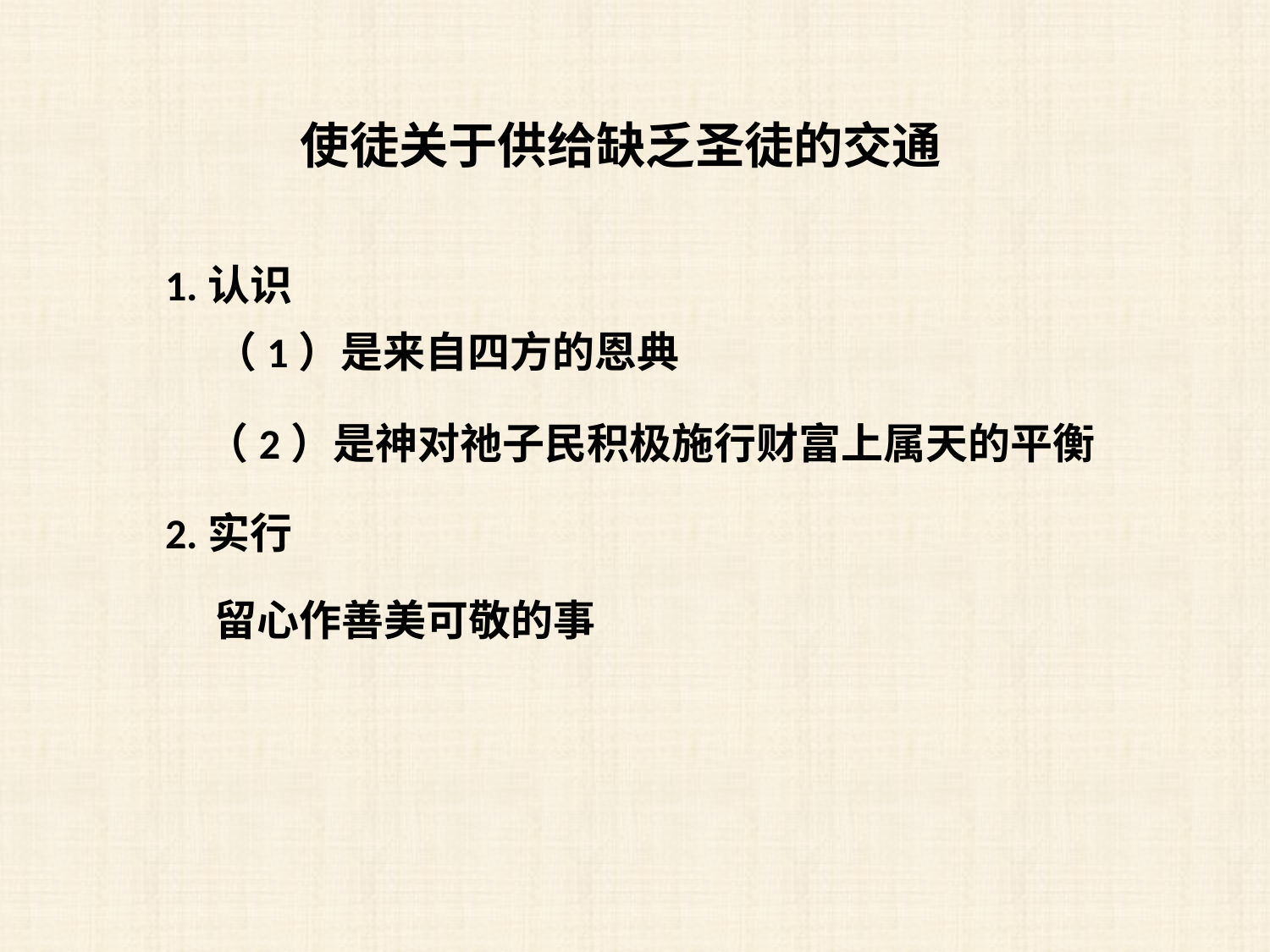

使徒关于供给缺乏圣徒的交通
1.认识
（1）是来自四方的恩典
（2）是神对祂子民积极施行财富上属天的平衡
2.实行
留心作善美可敬的事